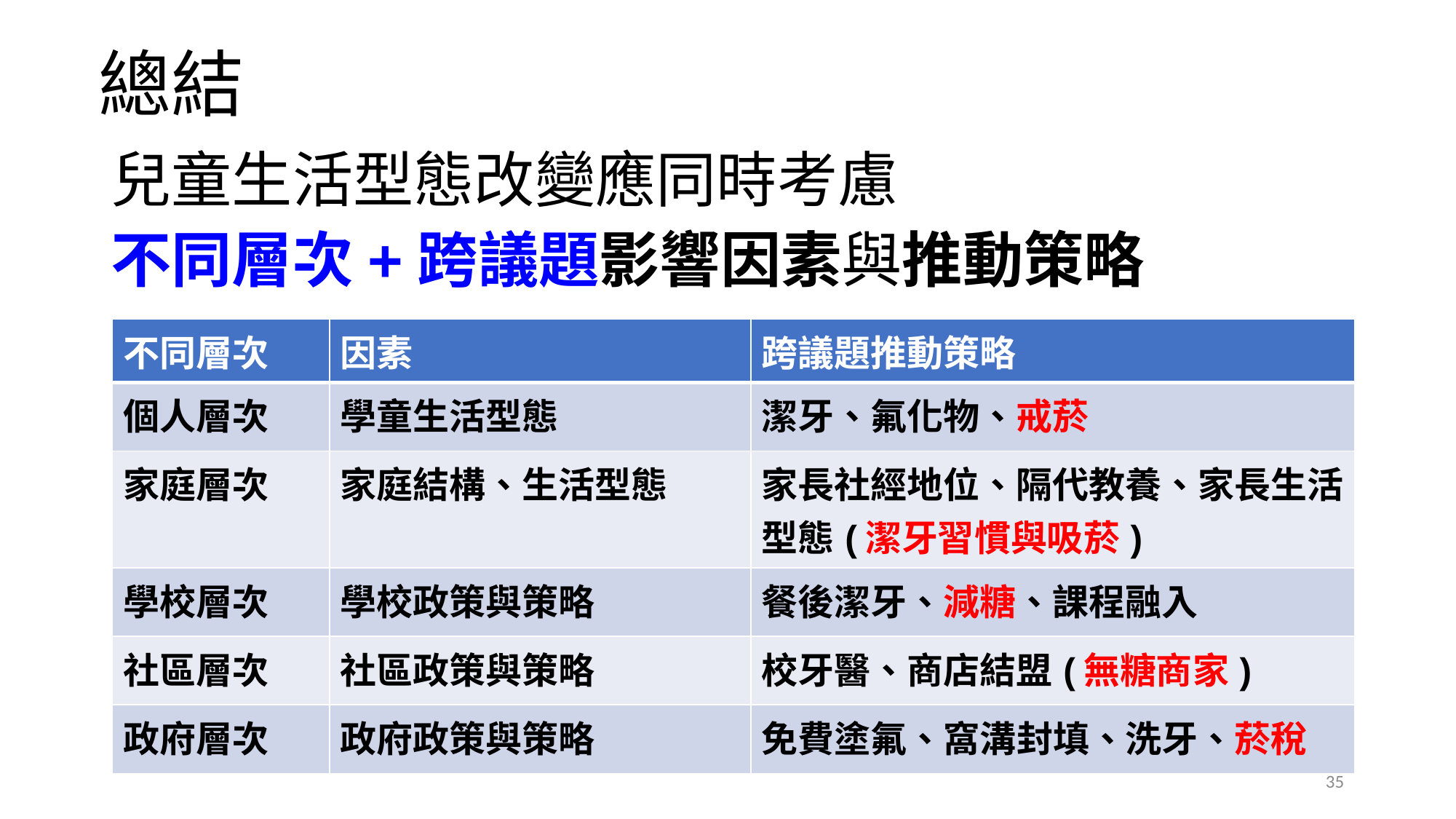

# 總結
兒童生活型態改變應同時考慮
不同層次+跨議題影響因素與推動策略
| 不同層次 | 因素 | 跨議題推動策略 |
| --- | --- | --- |
| 個人層次 | 學童生活型態 | 潔牙、氟化物、戒菸 |
| 家庭層次 | 家庭結構、生活型態 | 家長社經地位、隔代教養、家長生活型態(潔牙習慣與吸菸) |
| 學校層次 | 學校政策與策略 | 餐後潔牙、減糖、課程融入 |
| 社區層次 | 社區政策與策略 | 校牙醫、商店結盟(無糖商家) |
| 政府層次 | 政府政策與策略 | 免費塗氟、窩溝封填、洗牙、菸稅 |
35